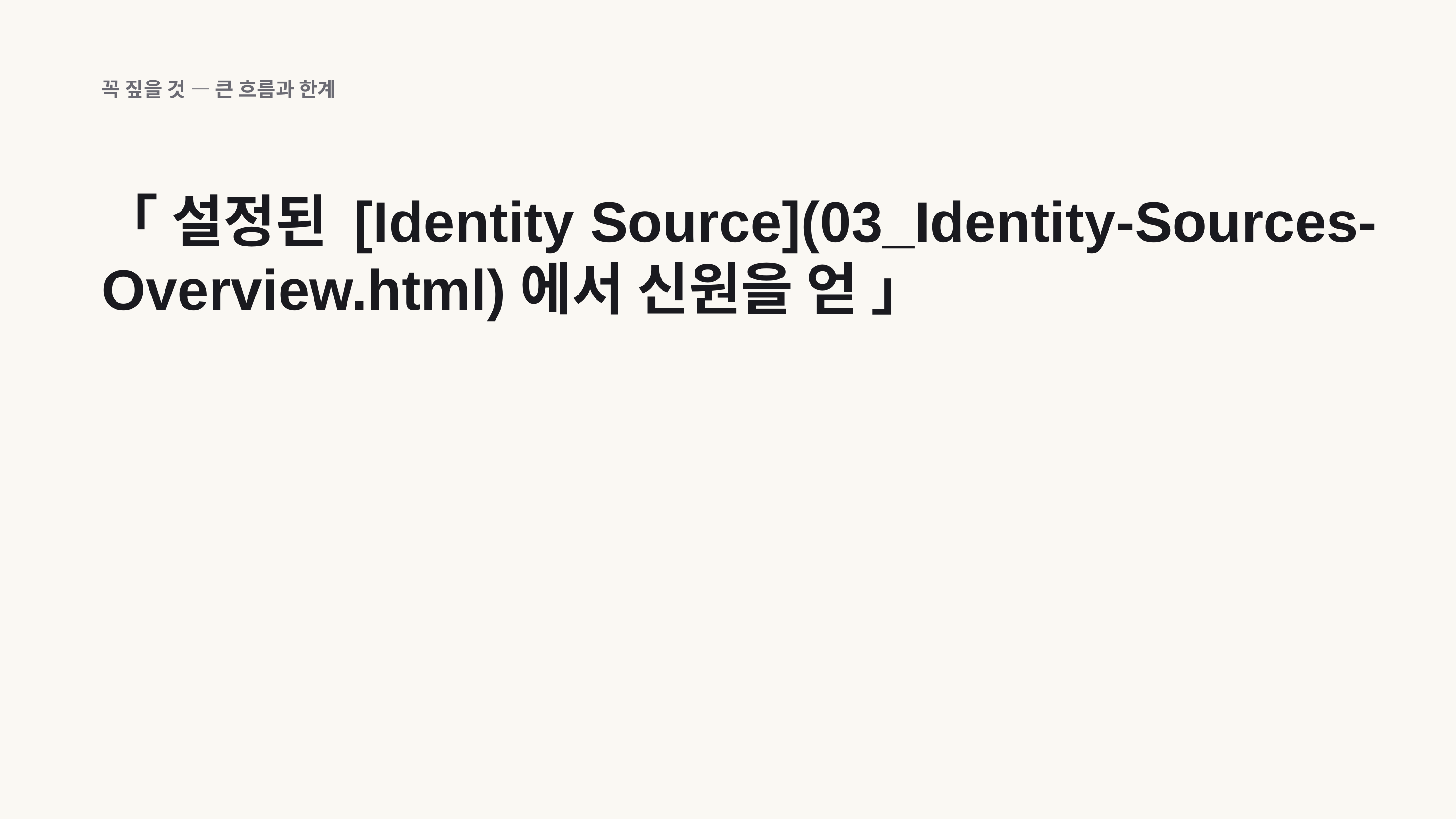

꼭 짚을 것 — 큰 흐름과 한계
「 설정된 [Identity Source](03_Identity-Sources-Overview.html)에서 신원을 얻 」